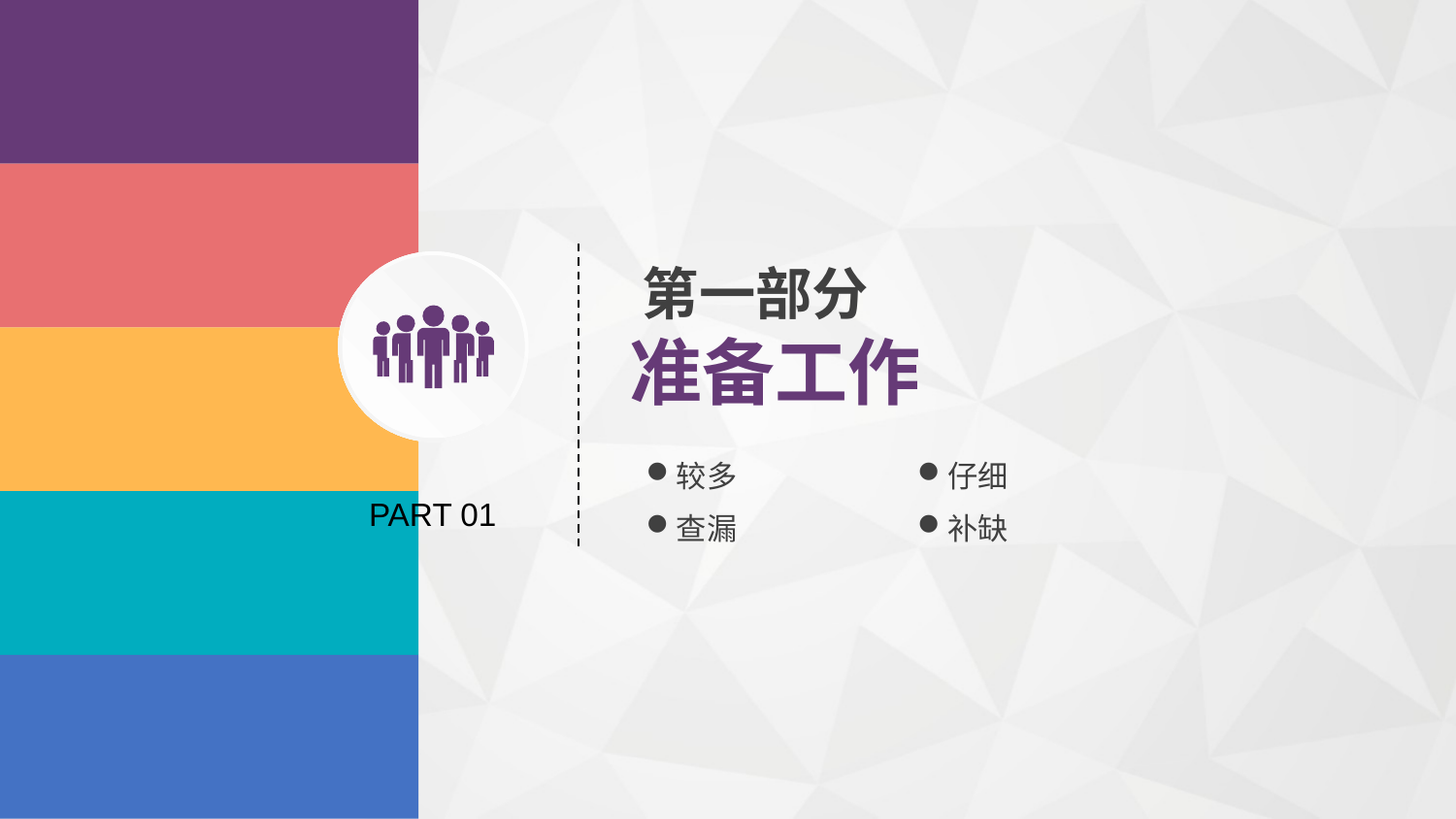

第一部分
准备工作

较多
仔细
PART 01
查漏
补缺